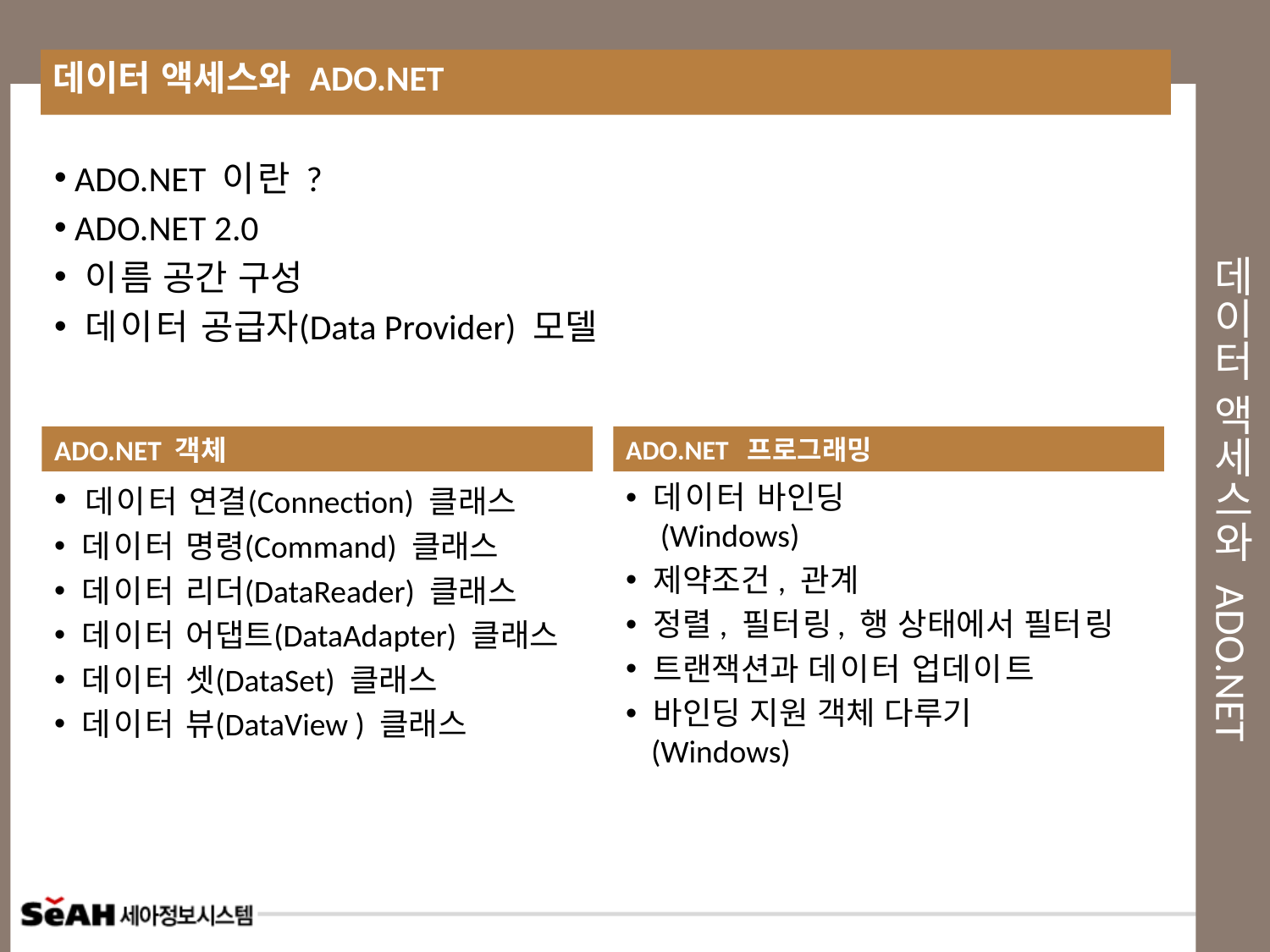

데이터 액세스와 ADO.NET
# 데이터 액세스와 ADO.NET

 ADO.NET 이란 ?
 ADO.NET 2.0
 이름 공간 구성
 데이터 공급자(Data Provider) 모델
ADO.NET 객체
ADO.NET  프로그래밍
 데이터 연결(Connection) 클래스
 데이터 명령(Command) 클래스
 데이터 리더(DataReader) 클래스
 데이터 어댑트(DataAdapter) 클래스
 데이터 셋(DataSet) 클래스
 데이터 뷰(DataView ) 클래스

 데이터 바인딩
   (Windows)
 제약조건, 관계
 정렬, 필터링, 행 상태에서 필터링
 트랜잭션과 데이터 업데이트
 바인딩 지원 객체 다루기
  (Windows)